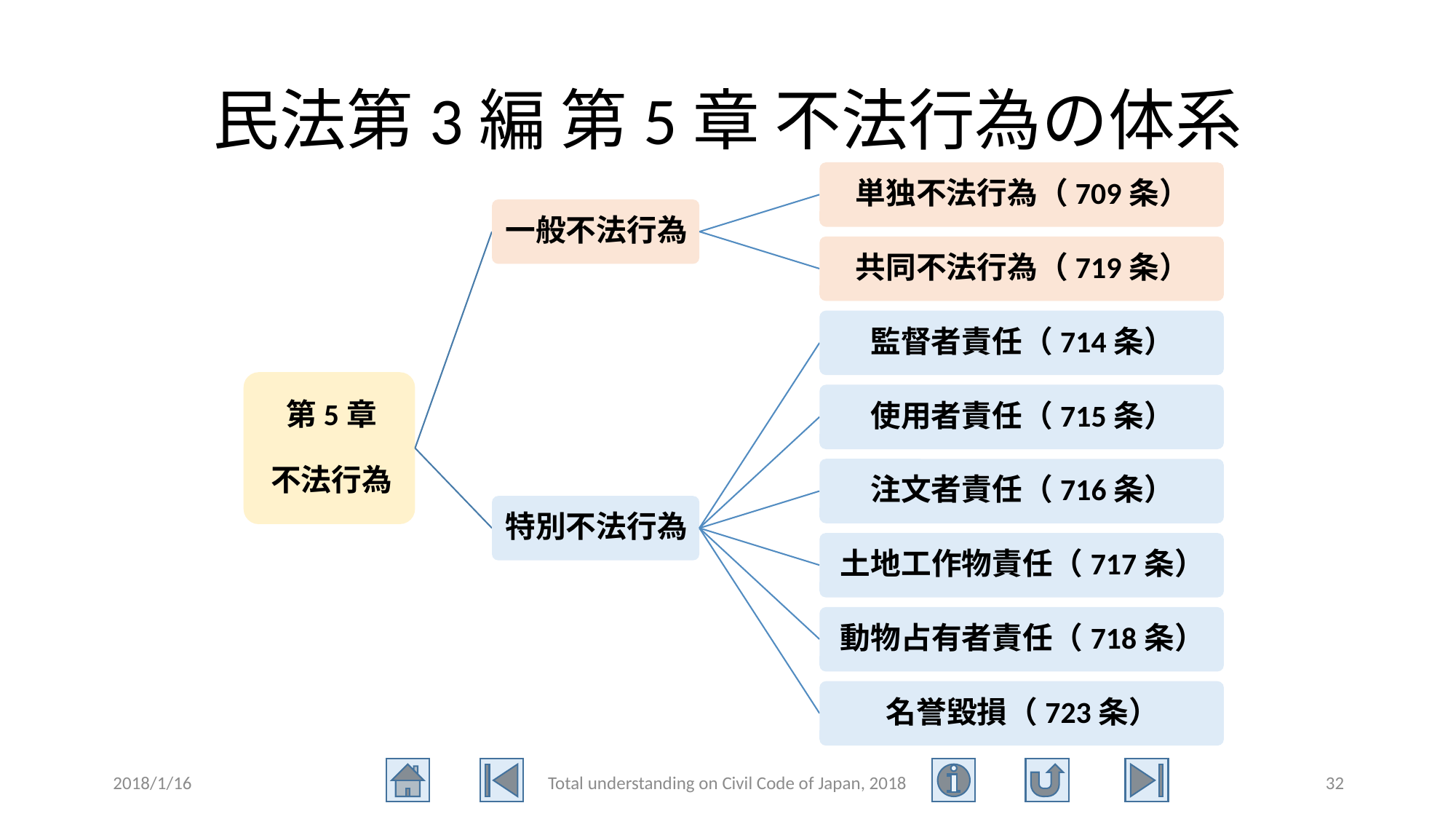

# 民法第3編 第5章 不法行為の体系
第5章
不法行為

一般不法行為

単独不法行為（709条）

共同不法行為（719条）

特別不法行為

監督者責任（714条）

使用者責任（715条）

注文者責任（716条）

土地工作物責任（717条）

動物占有者責任（718条）

名誉毀損（723条）
2018/1/16
Total understanding on Civil Code of Japan, 2018
32